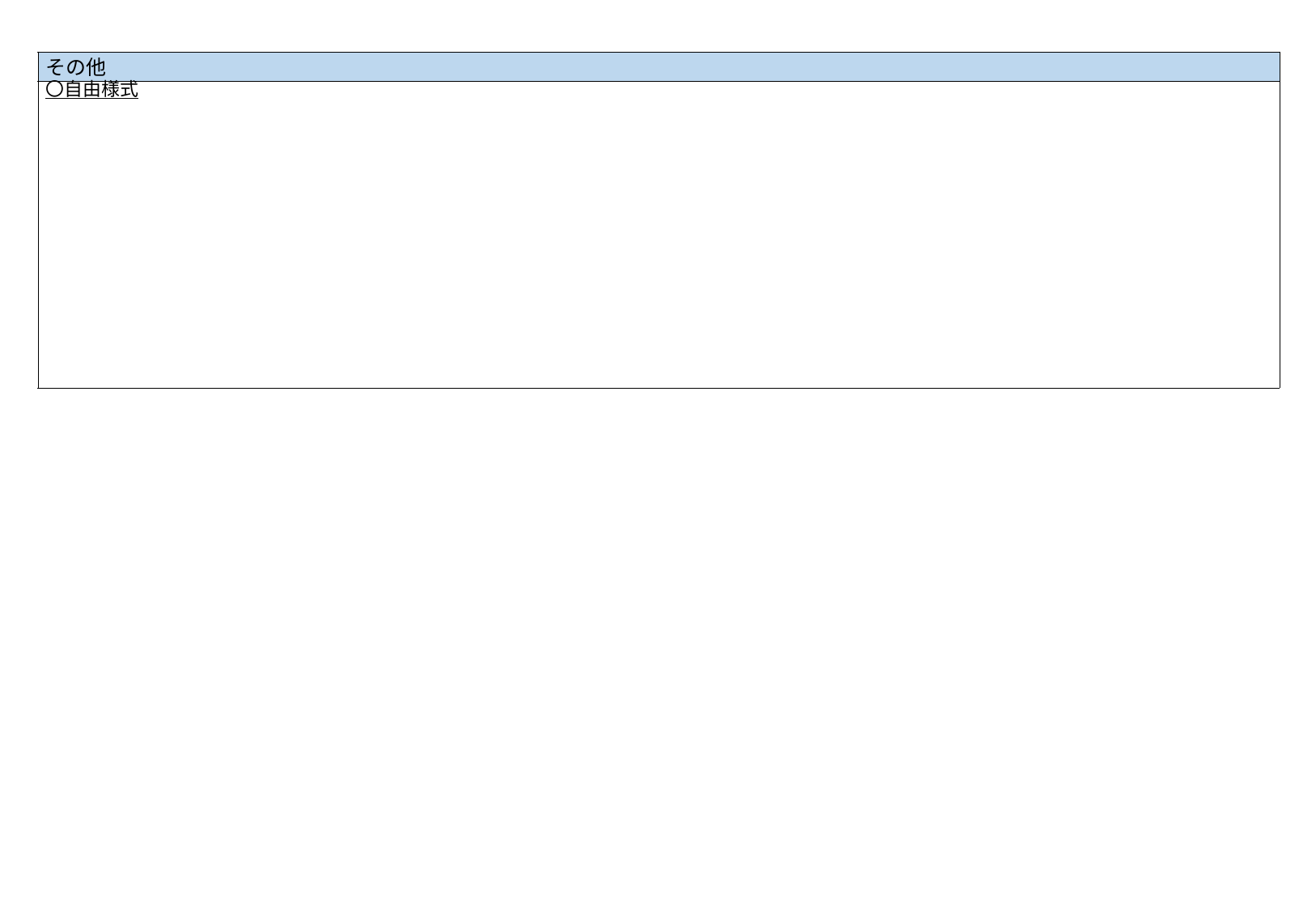

| その他 |
| --- |
| 〇自由様式 |